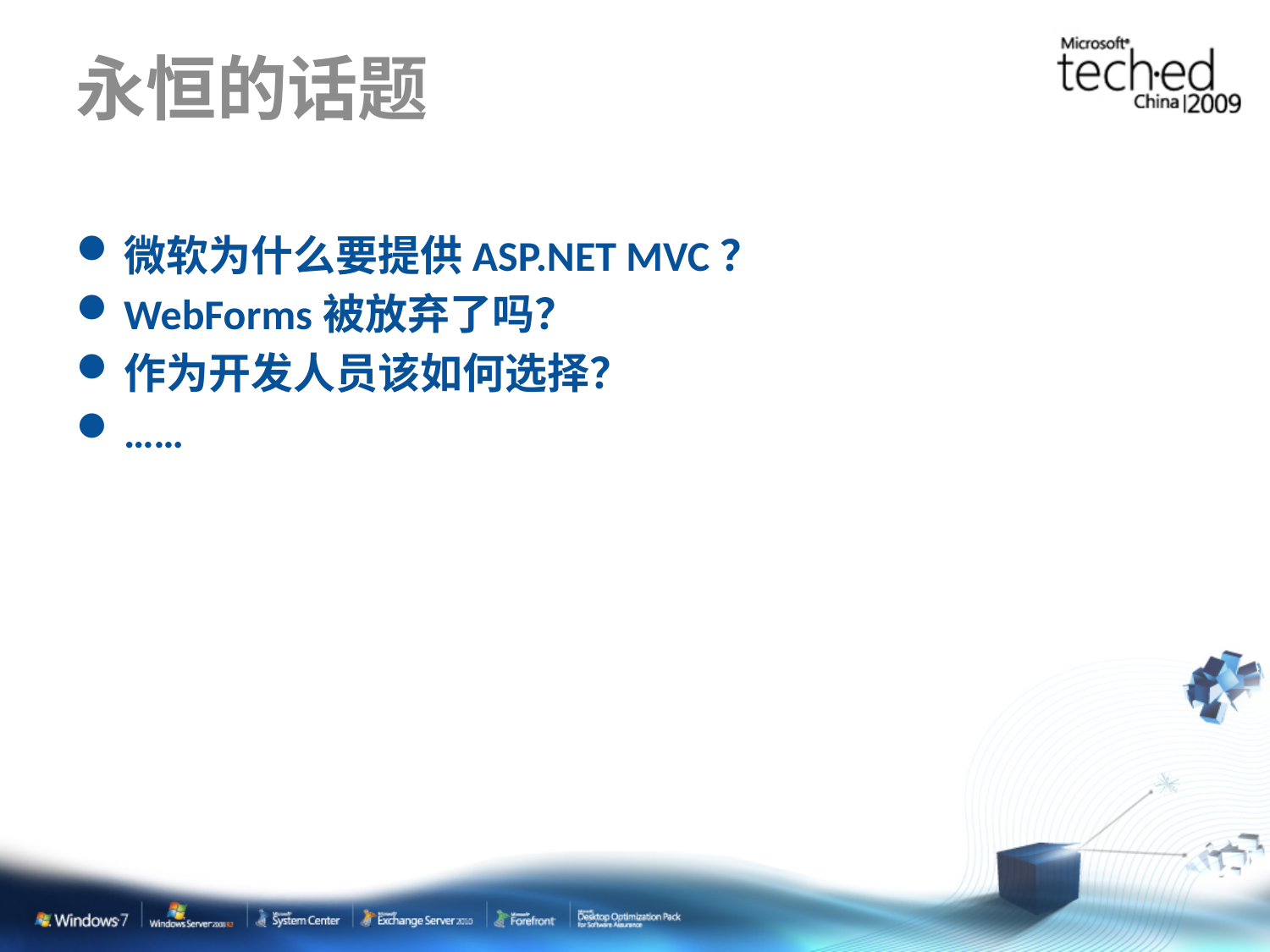

# 永恒的话题
微软为什么要提供ASP.NET MVC？
WebForms被放弃了吗？
作为开发人员该如何选择？
……